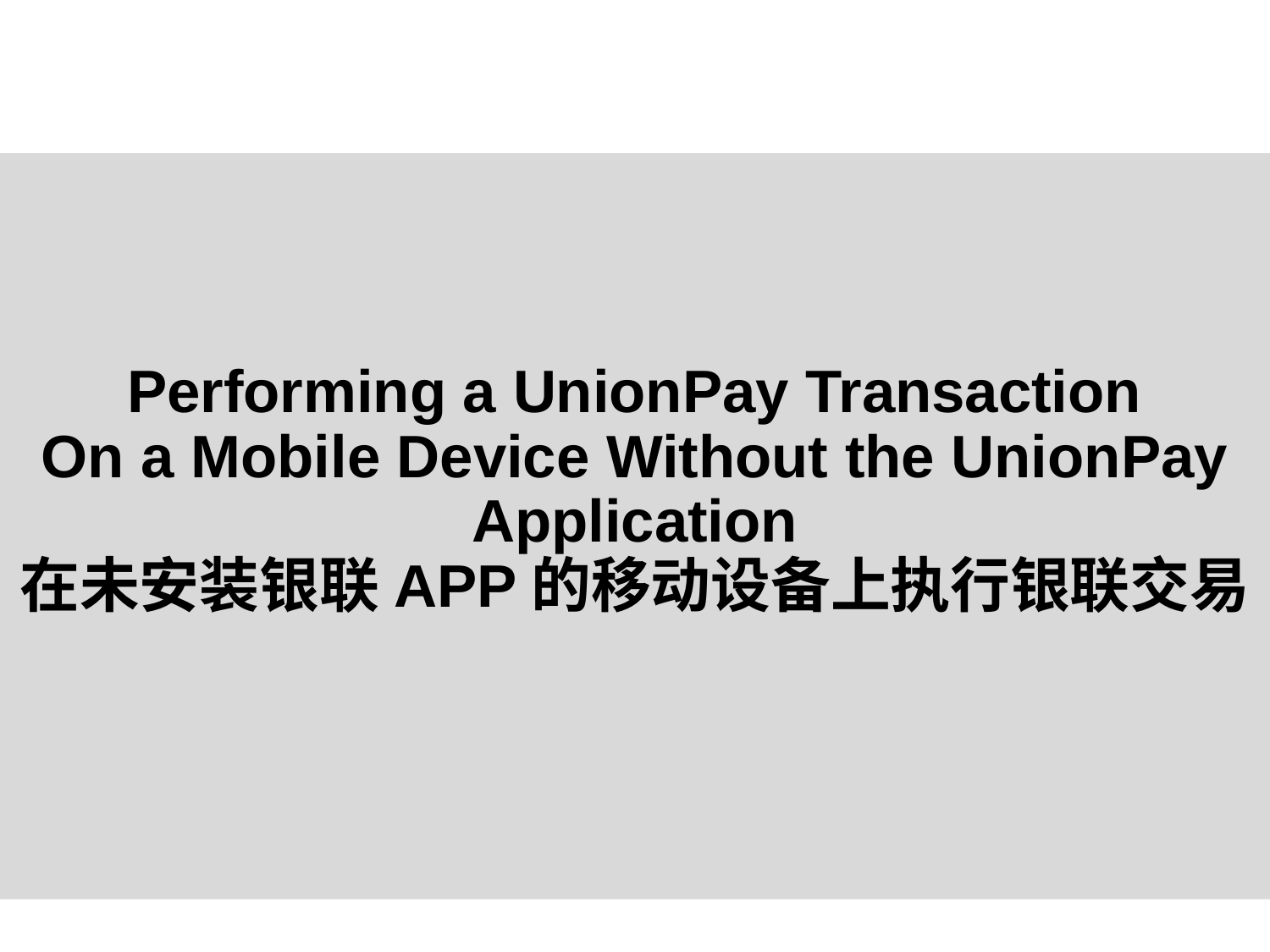

# Performing a UnionPay Transaction On a Mobile Device Without the UnionPay Application 在未安装银联APP的移动设备上执行银联交易